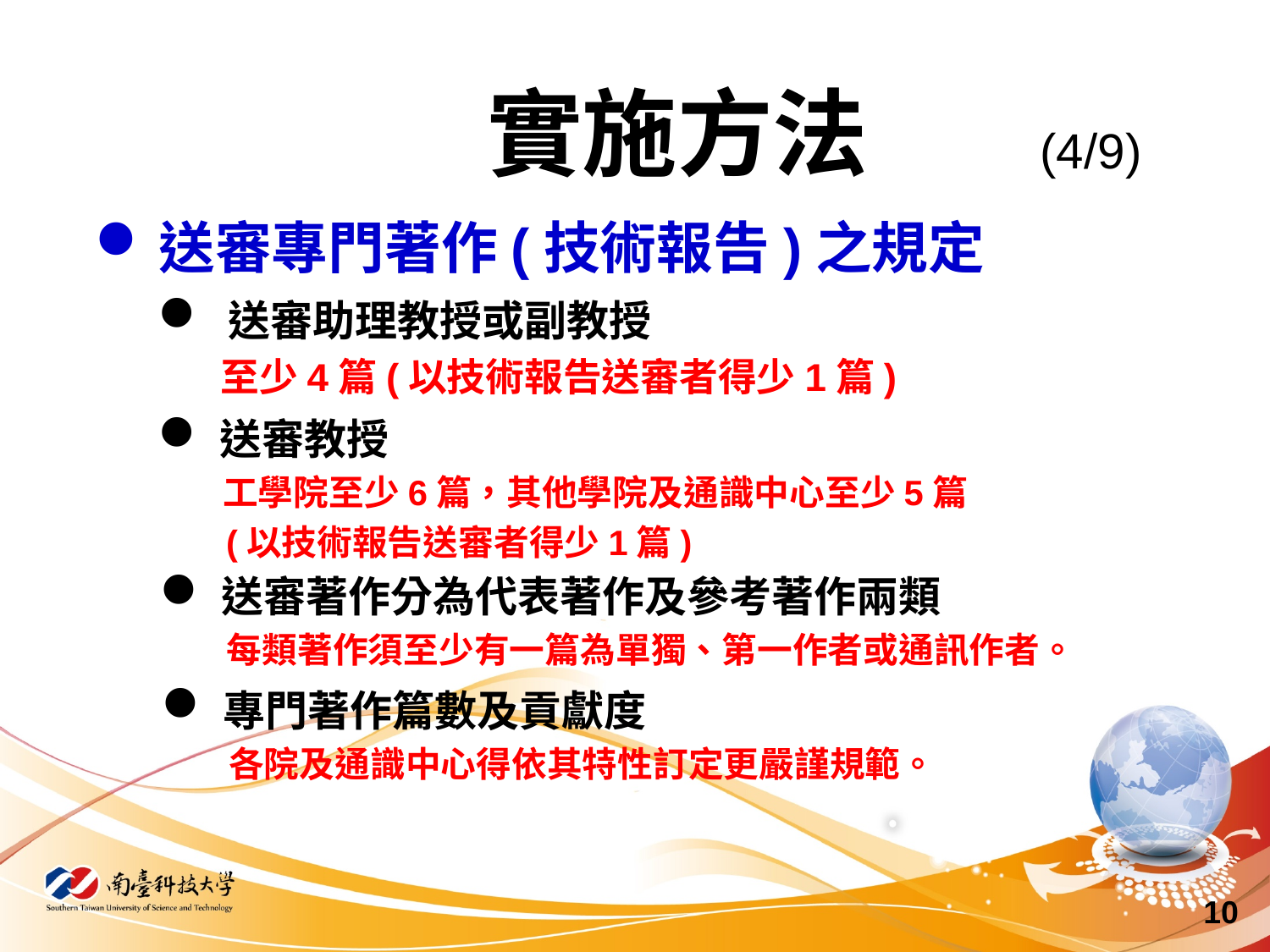

# 實施方法     (4/9)
送審專門著作(技術報告)之規定
 送審助理教授或副教授
      至少4篇(以技術報告送審者得少1篇)
送審教授
       工學院至少6篇，其他學院及通識中心至少5篇
       (以技術報告送審者得少1篇)
送審著作分為代表著作及參考著作兩類
      每類著作須至少有一篇為單獨、第一作者或通訊作者。
專門著作篇數及貢獻度
      各院及通識中心得依其特性訂定更嚴謹規範。
10